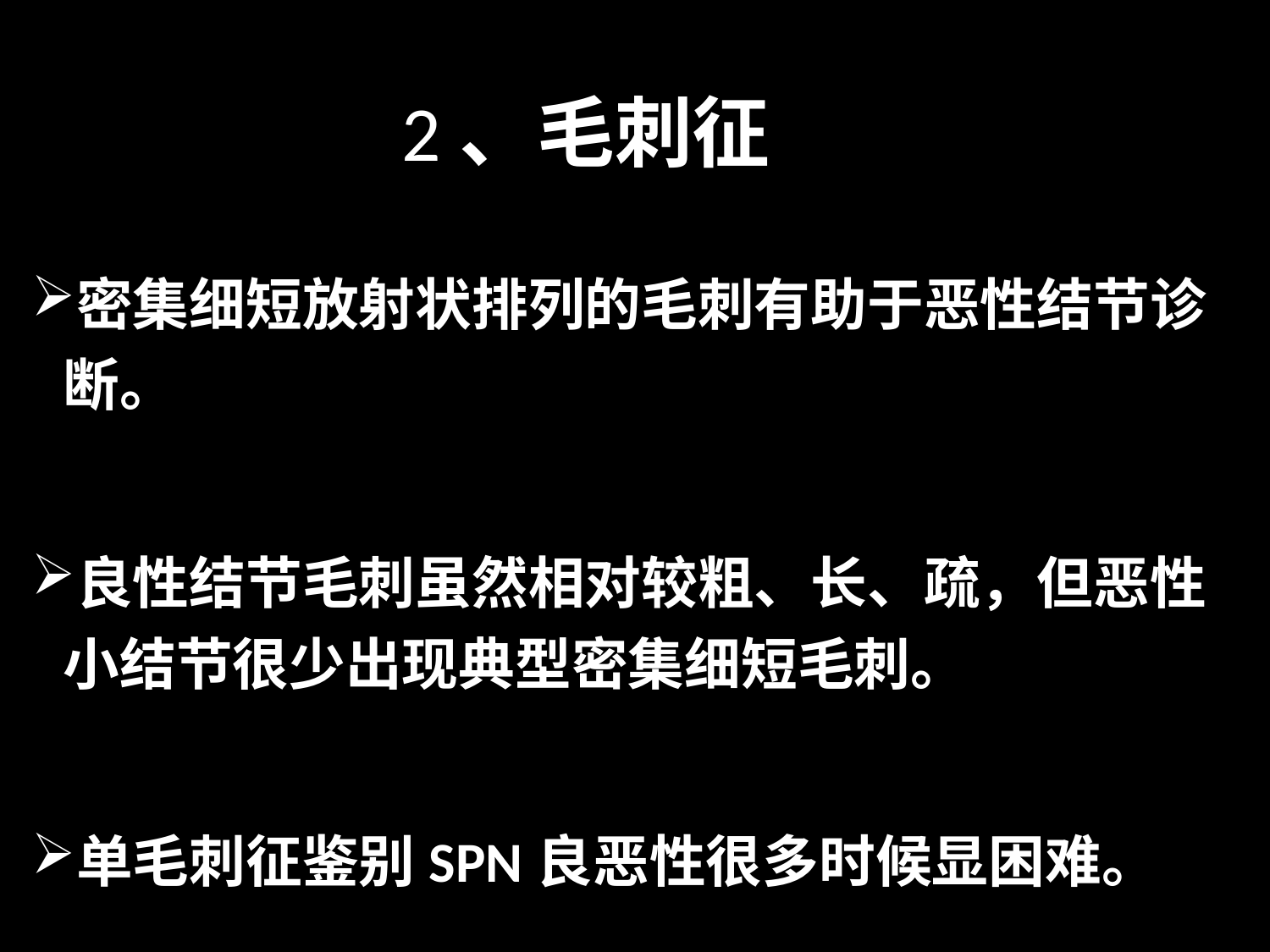

# 2、毛刺征
密集细短放射状排列的毛刺有助于恶性结节诊断。

良性结节毛刺虽然相对较粗、长、疏，但恶性小结节很少出现典型密集细短毛刺。

单毛刺征鉴别SPN良恶性很多时候显困难。